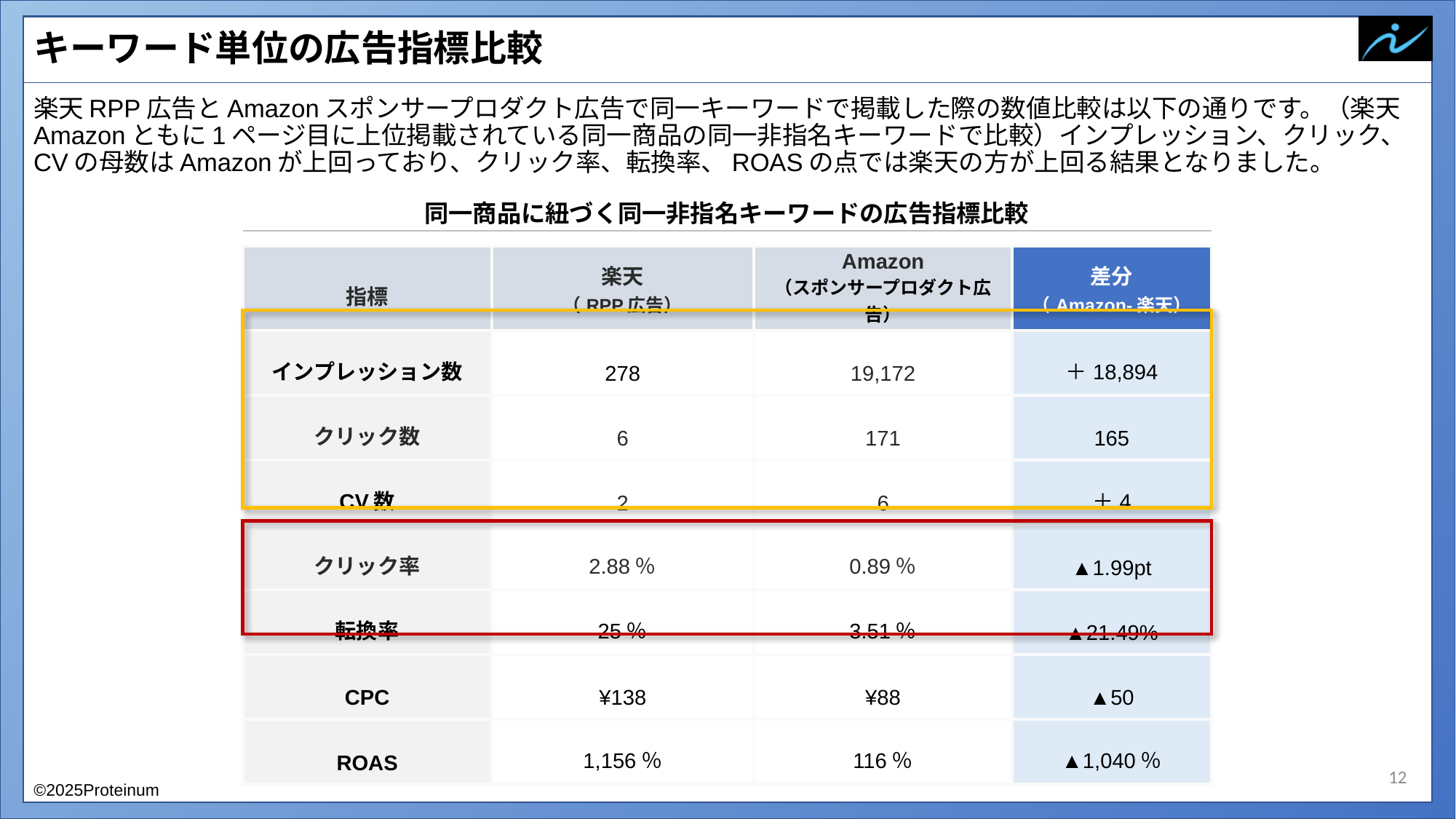

# キーワード単位の広告指標比較
楽天RPP広告とAmazonスポンサープロダクト広告で同一キーワードで掲載した際の数値比較は以下の通りです。（楽天Amazonともに1ページ目に上位掲載されている同一商品の同一非指名キーワードで比較）インプレッション、クリック、CVの母数はAmazonが上回っており、クリック率、転換率、ROASの点では楽天の方が上回る結果となりました。
同一商品に紐づく同一非指名キーワードの広告指標比較
| 指標 | 楽天 （RPP広告） | Amazon （スポンサープロダクト広告） | 差分 （Amazon-楽天） |
| --- | --- | --- | --- |
| インプレッション数 | 278 | 19,172 | ＋18,894 |
| クリック数 | 6 | 171 | 165 |
| CV数 | 2 | 6 | ＋4 |
| クリック率 | 2.88％ | 0.89％ | ▲1.99pt |
| 転換率 | 25％ | 3.51％ | ▲21.49% |
| CPC | ¥138 | ¥88 | ▲50 |
| ROAS | 1,156％ | 116％ | ▲1,040％ |

12